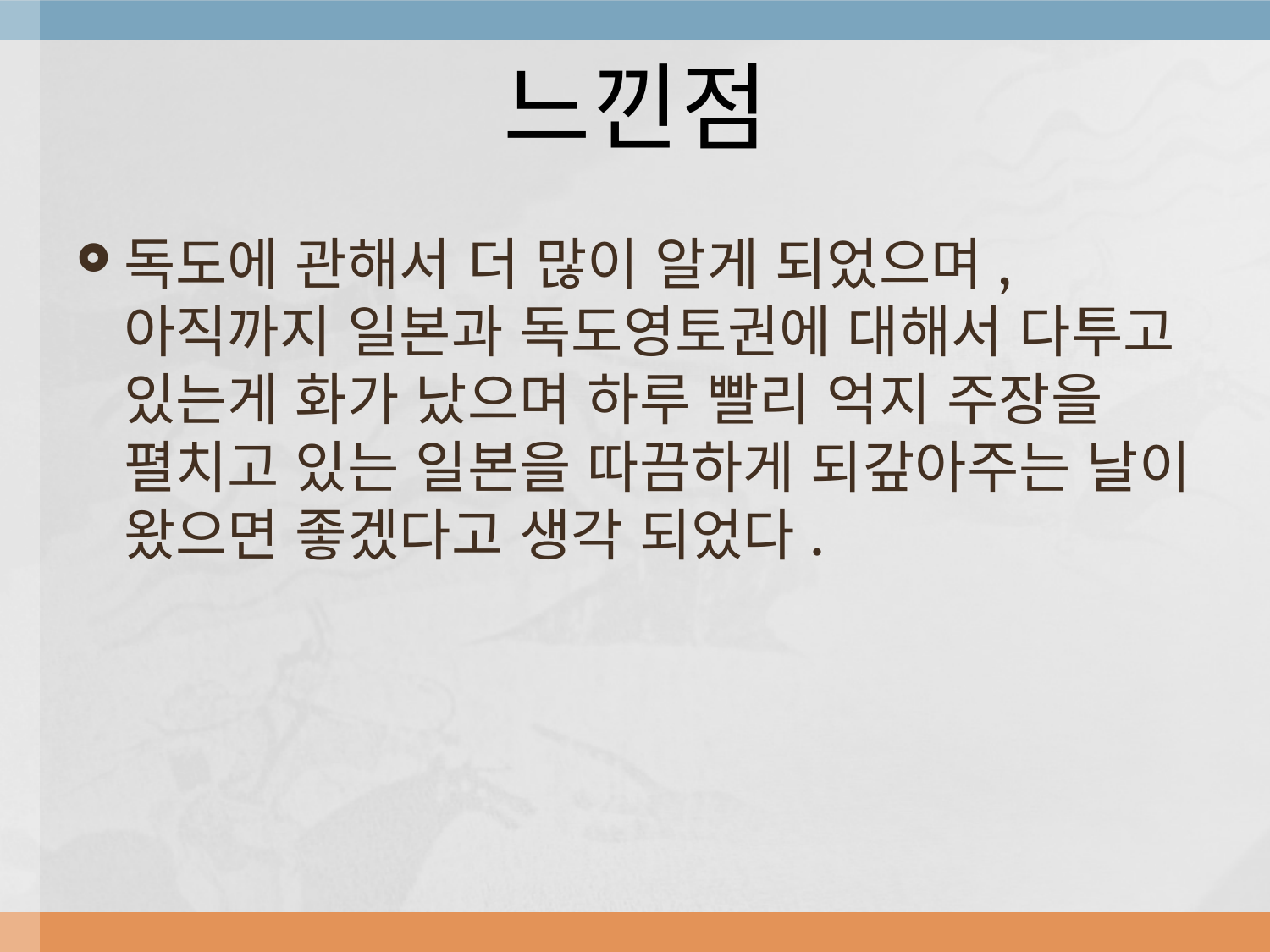

# 느낀점
독도에 관해서 더 많이 알게 되었으며, 아직까지 일본과 독도영토권에 대해서 다투고 있는게 화가 났으며 하루 빨리 억지 주장을 펼치고 있는 일본을 따끔하게 되갚아주는 날이 왔으면 좋겠다고 생각 되었다.